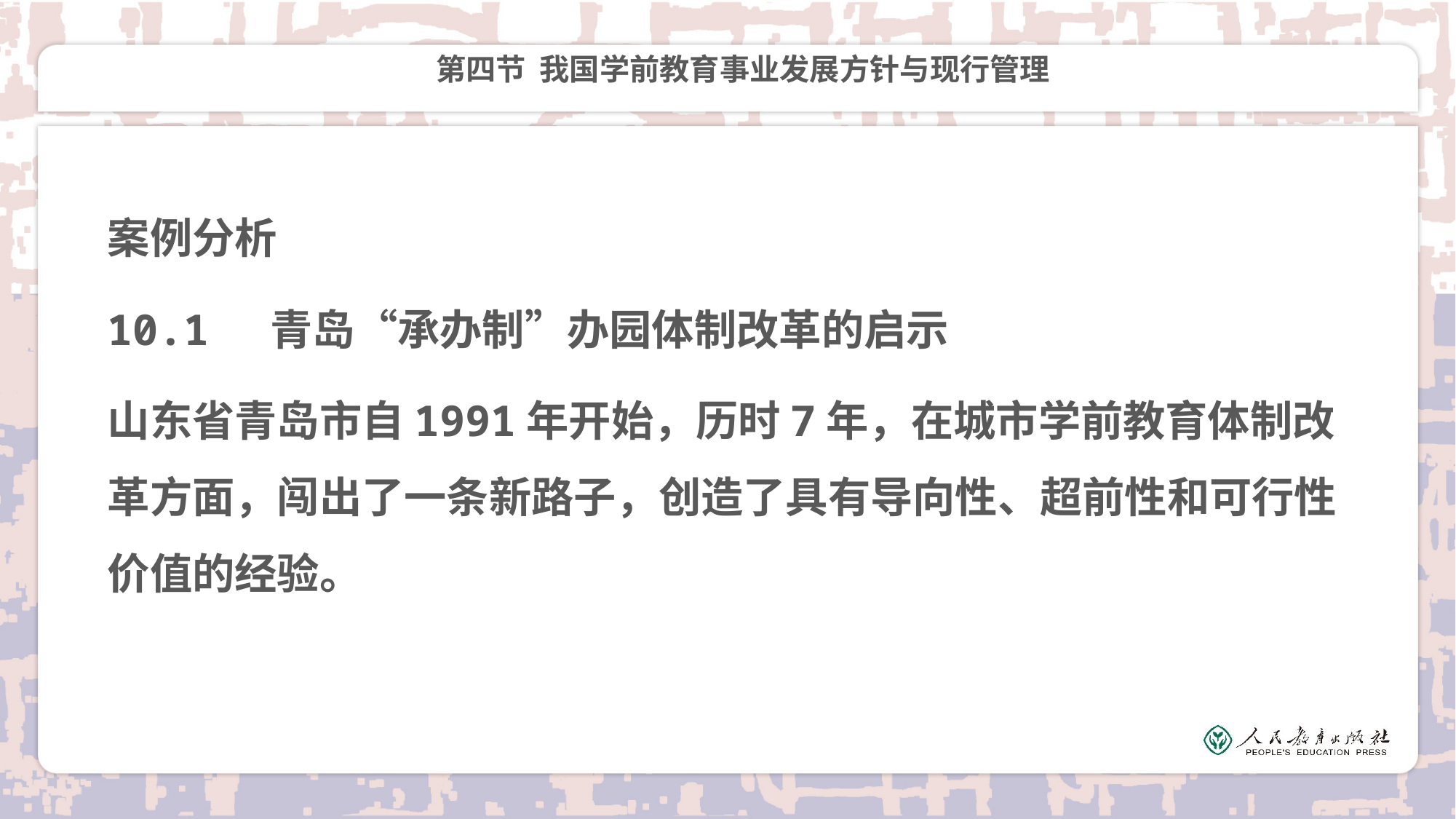

# 第四节  我国学前教育事业发展方针与现行管理
案例分析
10.1  青岛“承办制”办园体制改革的启示
山东省青岛市自1991年开始，历时7年，在城市学前教育体制改革方面，闯出了一条新路子，创造了具有导向性、超前性和可行性价值的经验。